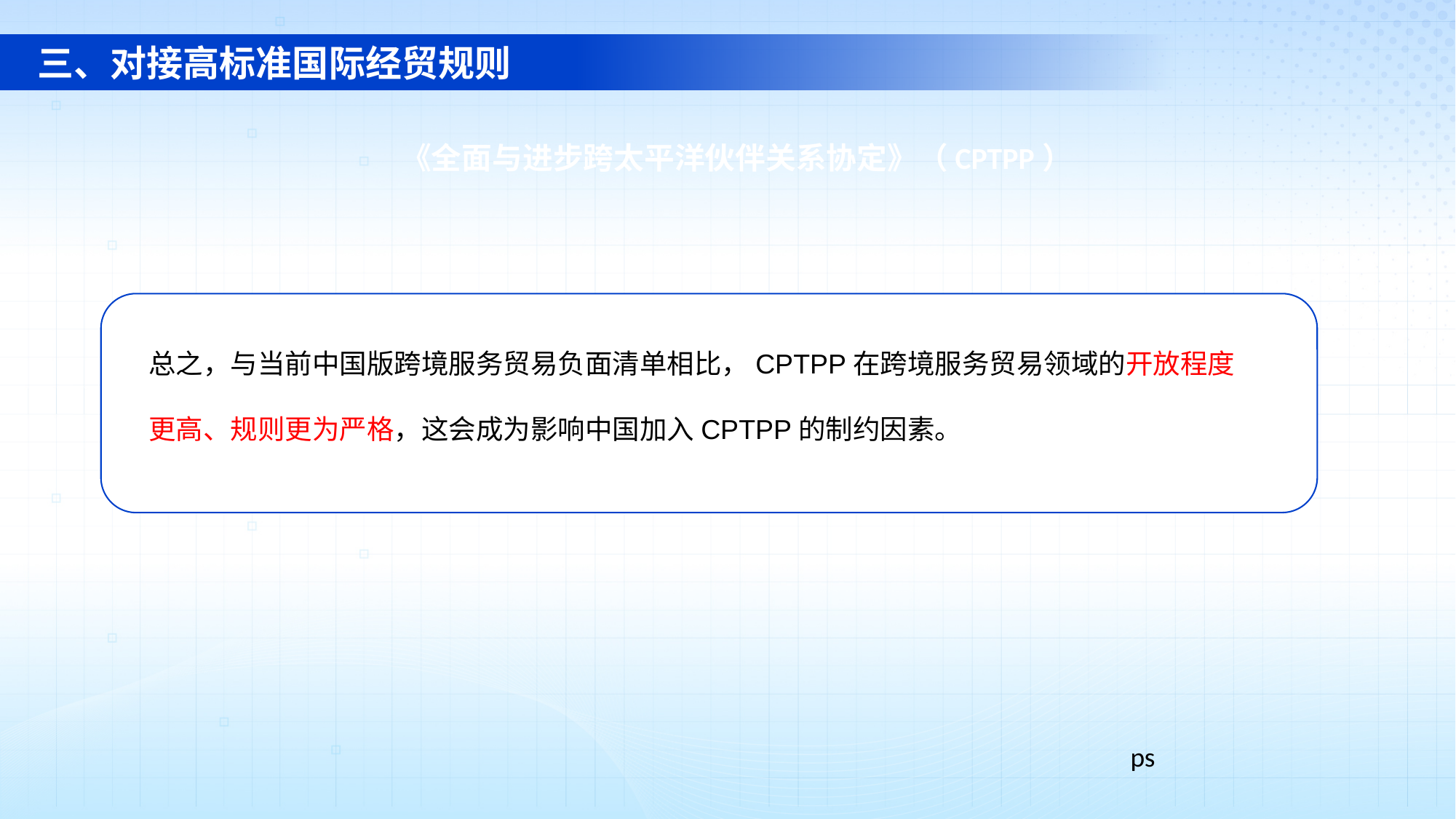

三、对接高标准国际经贸规则
《全面与进步跨太平洋伙伴关系协定》（CPTPP）

总之，与当前中国版跨境服务贸易负面清单相比，CPTPP在跨境服务贸易领域的开放程度更高、规则更为严格，这会成为影响中国加入CPTPP的制约因素。
ps